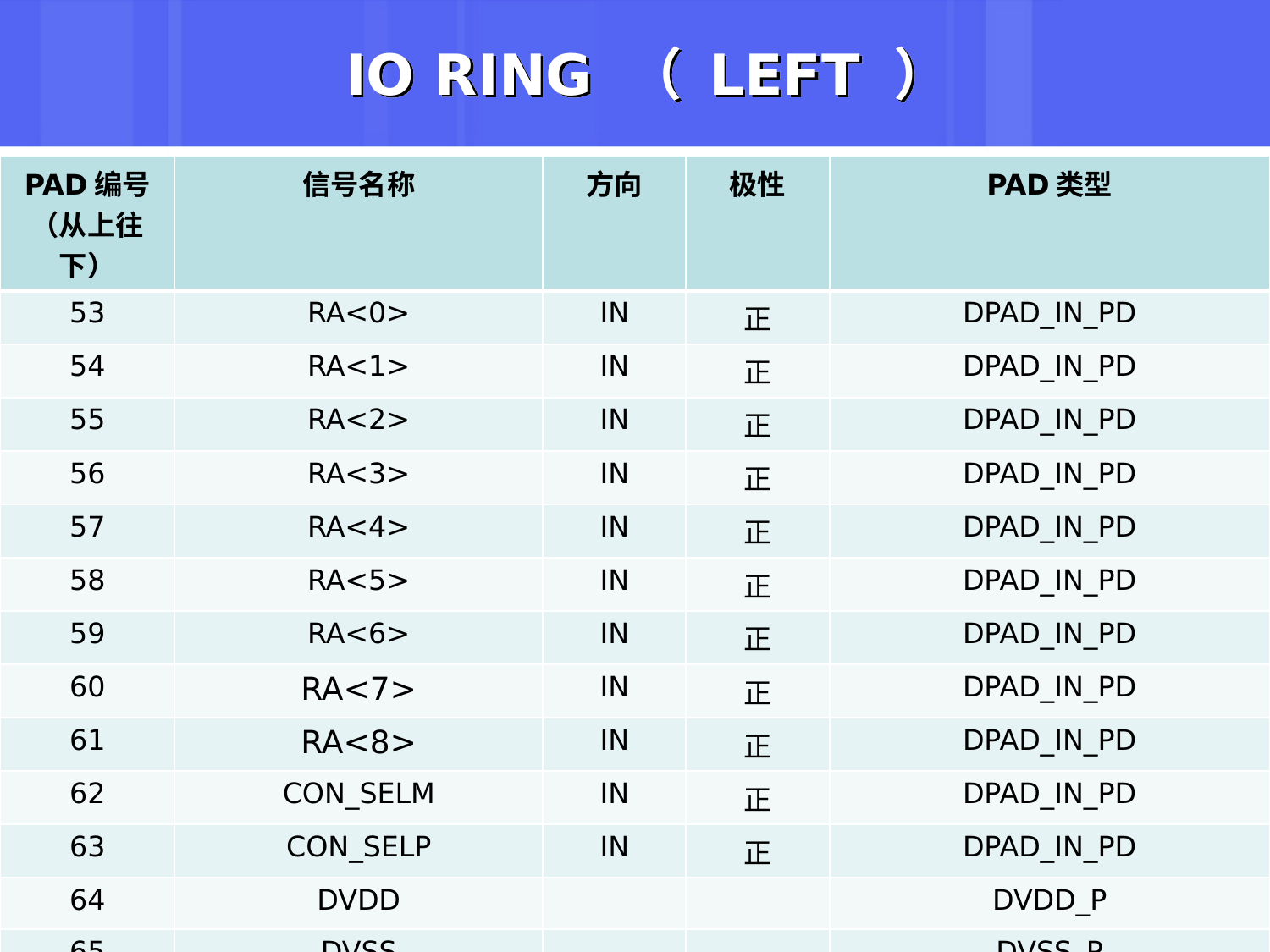

# IO RING （ LEFT ）
| PAD编号（从上往下） | 信号名称 | 方向 | 极性 | PAD类型 |
| --- | --- | --- | --- | --- |
| 53 | RA<0> | IN | 正 | DPAD\_IN\_PD |
| 54 | RA<1> | IN | 正 | DPAD\_IN\_PD |
| 55 | RA<2> | IN | 正 | DPAD\_IN\_PD |
| 56 | RA<3> | IN | 正 | DPAD\_IN\_PD |
| 57 | RA<4> | IN | 正 | DPAD\_IN\_PD |
| 58 | RA<5> | IN | 正 | DPAD\_IN\_PD |
| 59 | RA<6> | IN | 正 | DPAD\_IN\_PD |
| 60 | RA<7> | IN | 正 | DPAD\_IN\_PD |
| 61 | RA<8> | IN | 正 | DPAD\_IN\_PD |
| 62 | CON\_SELM | IN | 正 | DPAD\_IN\_PD |
| 63 | CON\_SELP | IN | 正 | DPAD\_IN\_PD |
| 64 | DVDD |  |  | DVDD\_P |
| 65 | DVSS |  |  | DVSS\_P |
CMOS Pixel Sensor设计讨论，卢云鹏
10